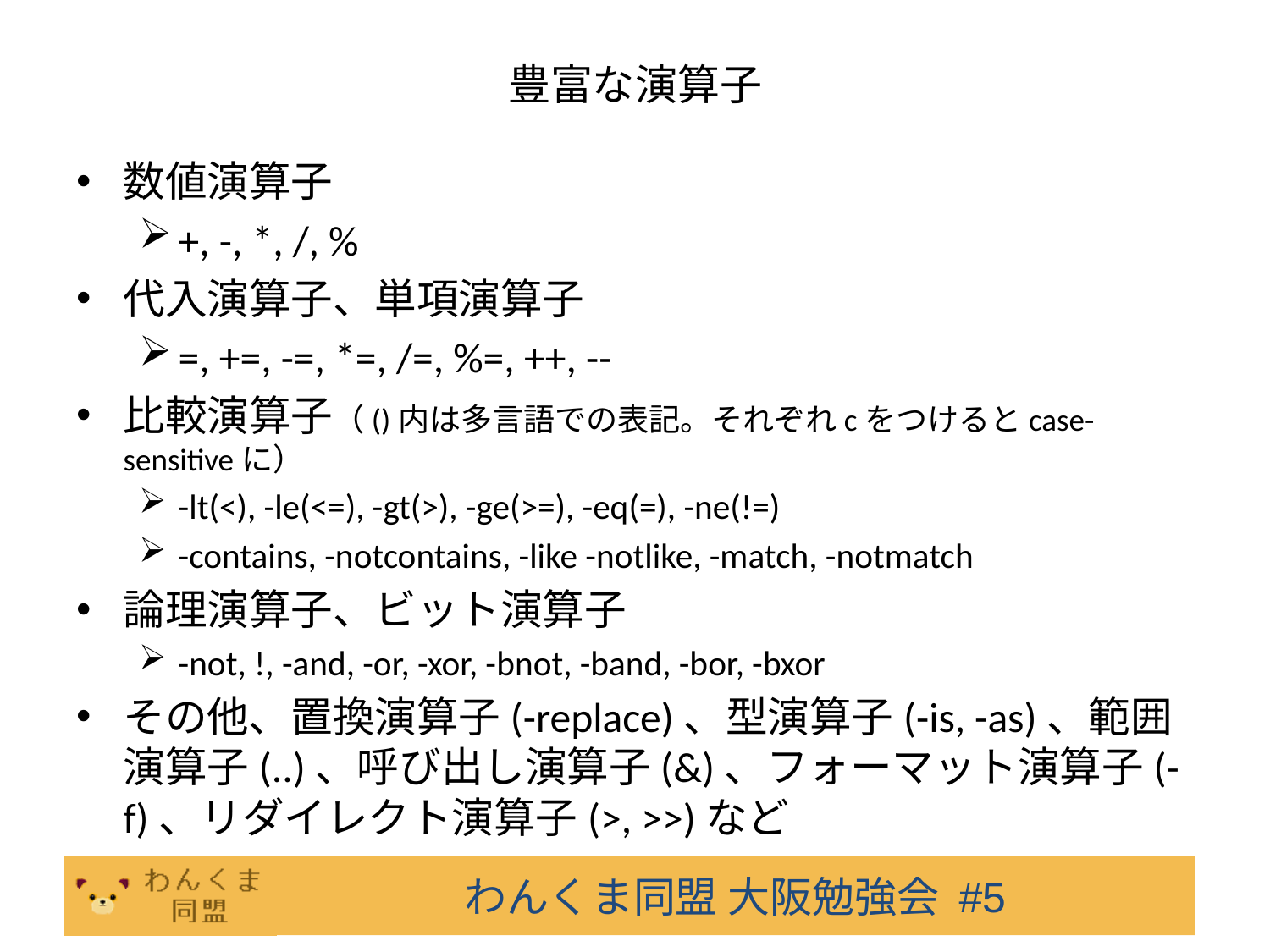

# 豊富な演算子
数値演算子
+, -, *, /, %
代入演算子、単項演算子
=, +=, -=, *=, /=, %=, ++, --
比較演算子（()内は多言語での表記。それぞれcをつけるとcase-sensitiveに）
-lt(<), -le(<=), -gt(>), -ge(>=), -eq(=), -ne(!=)
-contains, -notcontains, -like -notlike, -match, -notmatch
論理演算子、ビット演算子
-not, !, -and, -or, -xor, -bnot, -band, -bor, -bxor
その他、置換演算子(-replace)、型演算子(-is, -as)、範囲演算子(..)、呼び出し演算子(&)、フォーマット演算子(-f)、リダイレクト演算子(>, >>)など